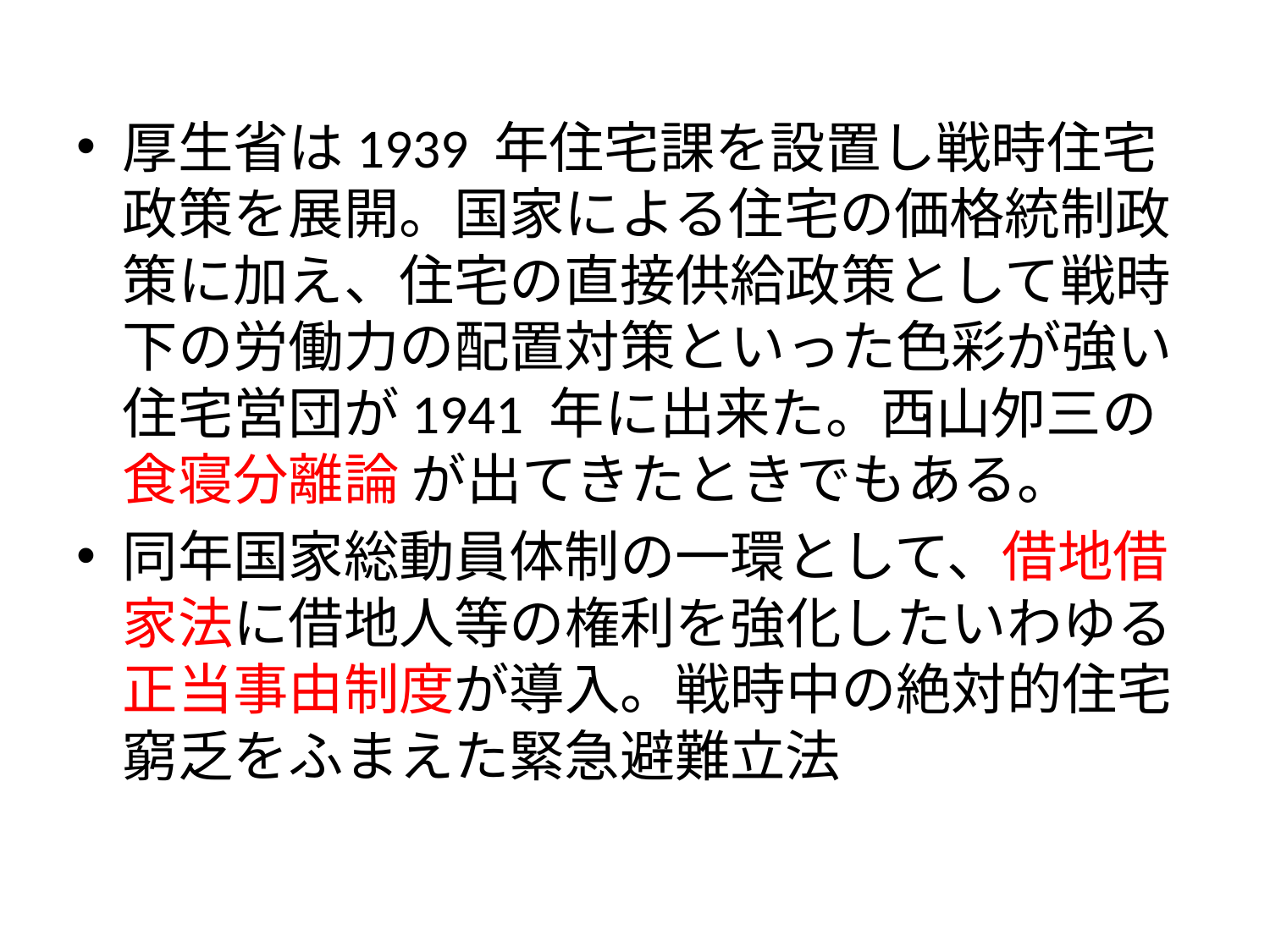

厚生省は1939 年住宅課を設置し戦時住宅政策を展開。国家による住宅の価格統制政策に加え、住宅の直接供給政策として戦時下の労働力の配置対策といった色彩が強い住宅営団が1941 年に出来た。西山夘三の食寝分離論 が出てきたときでもある。
同年国家総動員体制の一環として、借地借家法に借地人等の権利を強化したいわゆる正当事由制度が導入。戦時中の絶対的住宅窮乏をふまえた緊急避難立法